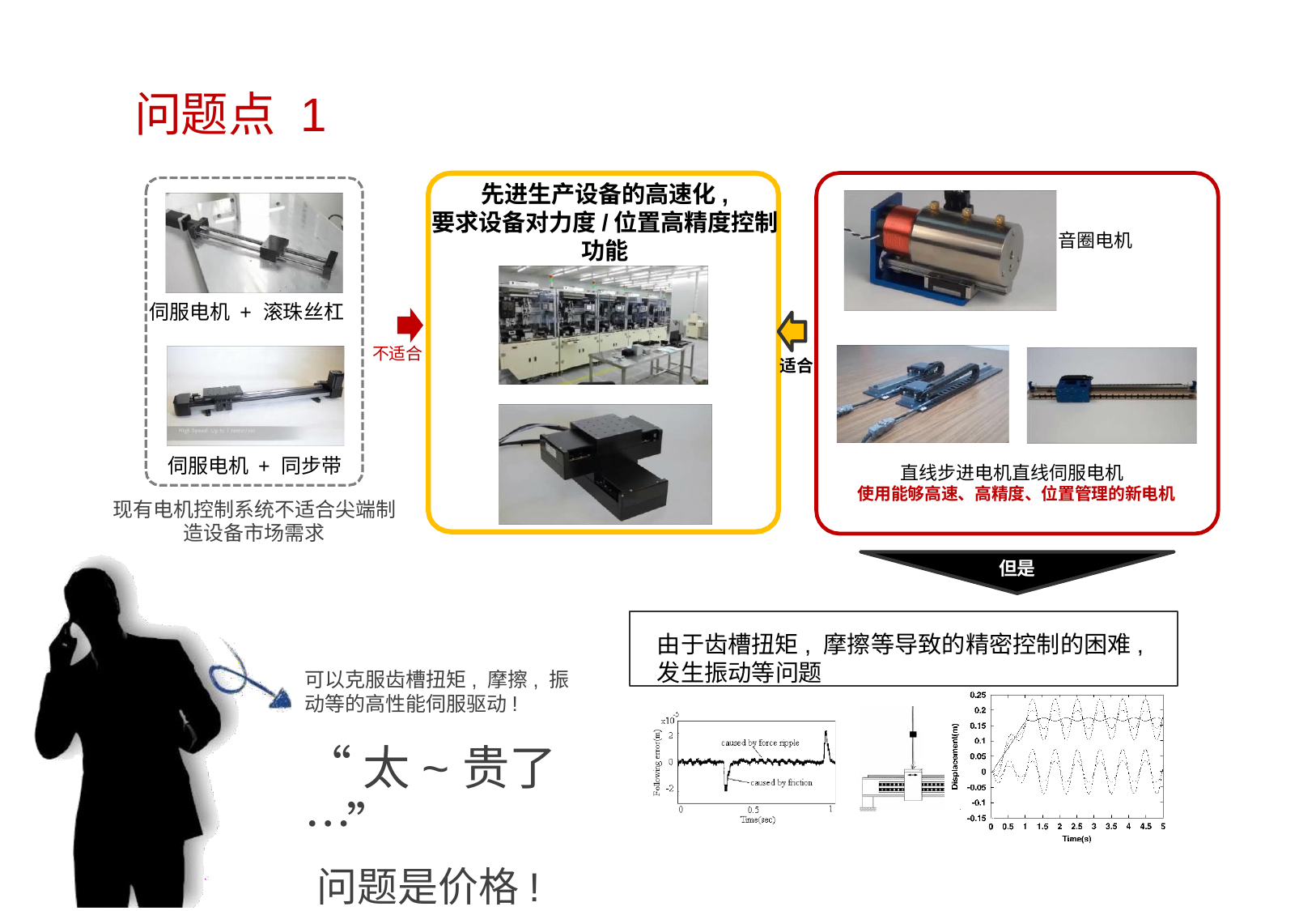

# 问题点 1

先进生产设备的高速化,
要求设备对力度/位置高精度控制功能

音圈电机

伺服电机 + 滚珠丝杠

不适合

适合
伺服电机 + 同步带
直线步进电机直线伺服电机
使用能够高速、高精度、位置管理的新电机
现有电机控制系统不适合尖端制
造设备市场需求

但是
由于齿槽扭矩, 摩擦等导致的精密控制的困难,
发生振动等问题
可以克服齿槽扭矩, 摩擦, 振动等的高性能伺服驱动!
“太~贵了…”
问题是价格!